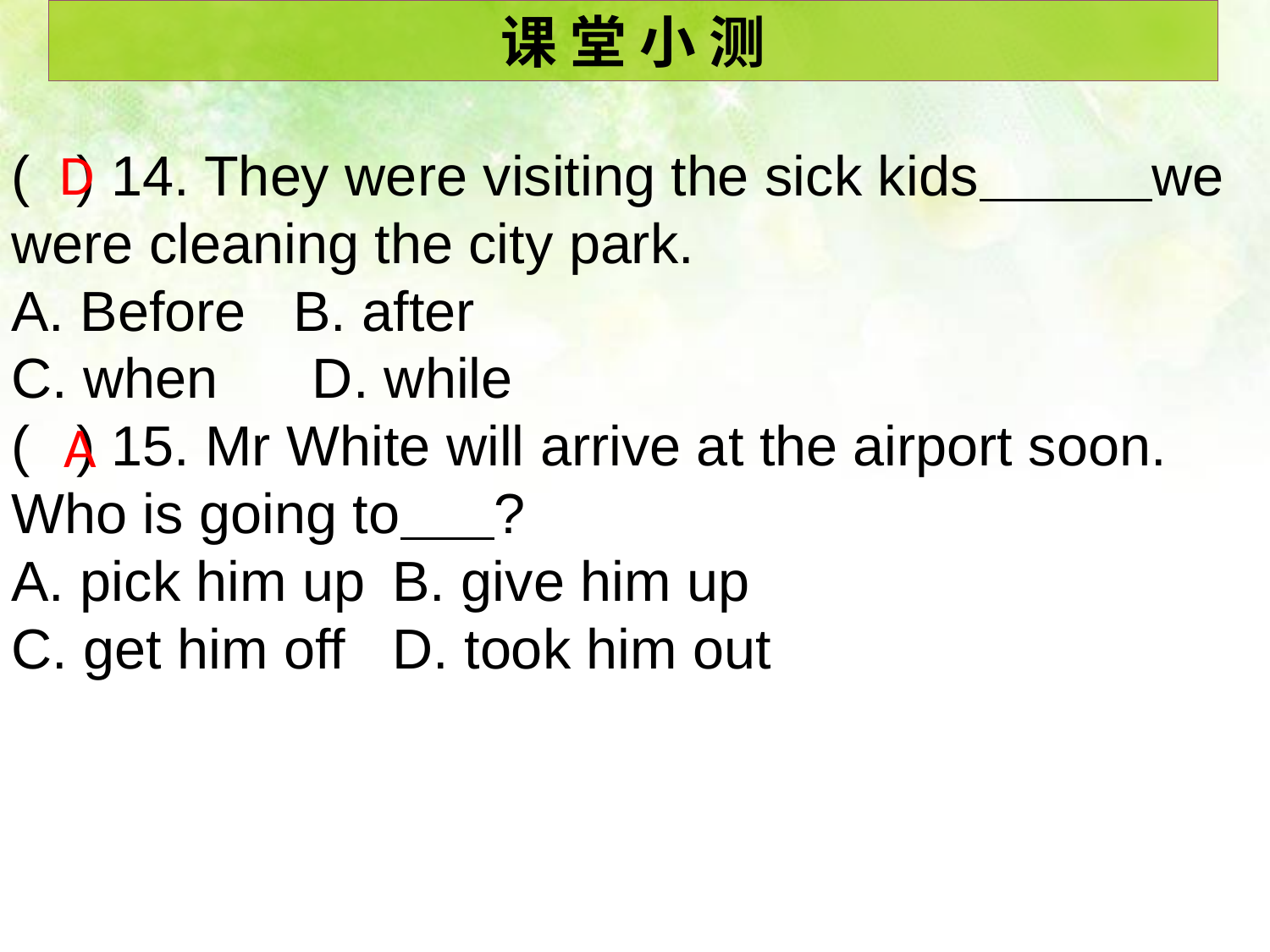

课 堂 小 测
D
(   ) 14. They were visiting the sick kids           we were cleaning the city park.
A. Before   B. after
C. when	   D. while
(   ) 15. Mr White will arrive at the airport soon. Who is going to      ?
A. pick him up	B. give him up
C. get him off	D. took him out
A